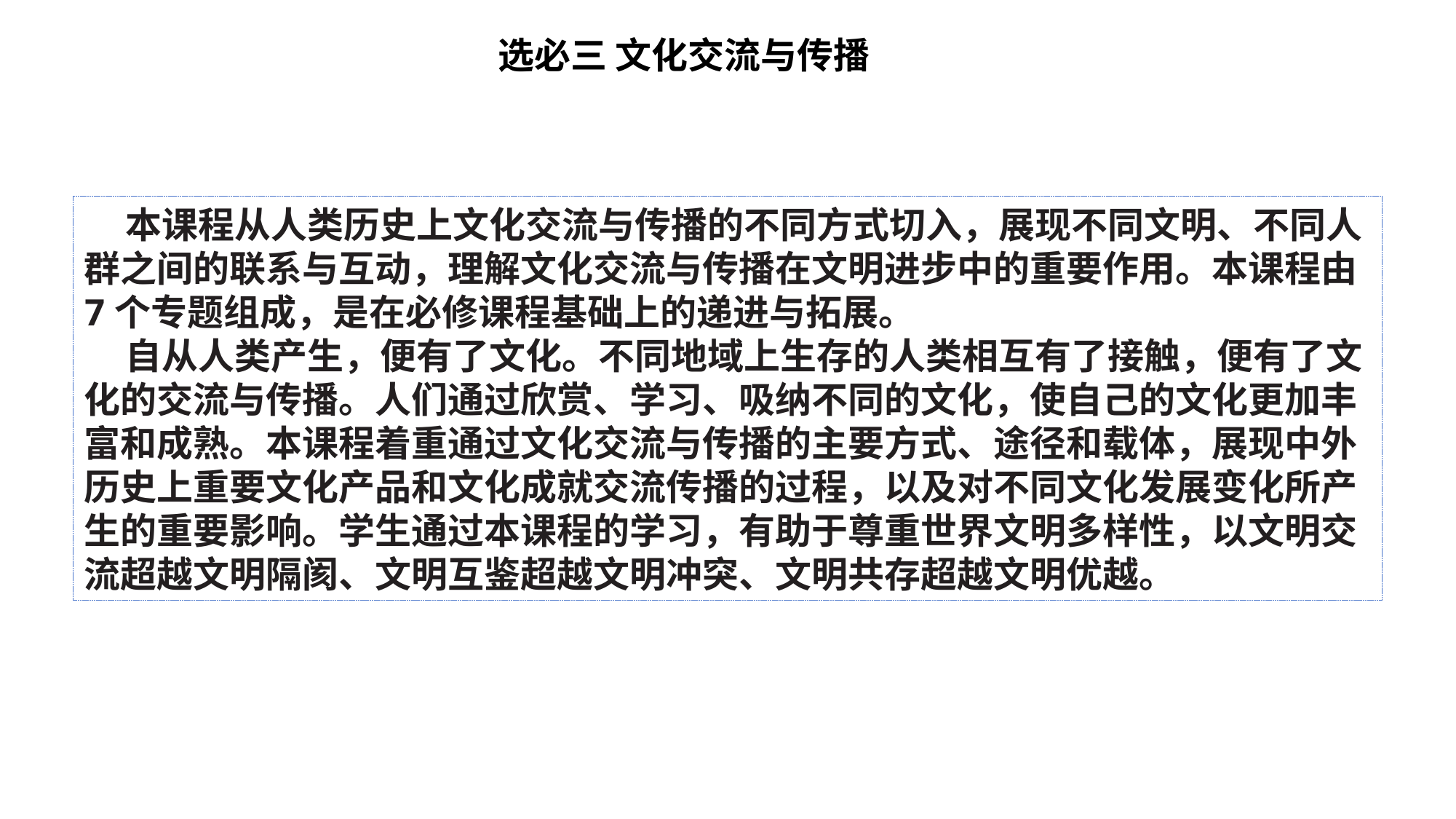

选必三 文化交流与传播
    本课程从人类历史上文化交流与传播的不同方式切入，展现不同文明、不同人群之间的联系与互动，理解文化交流与传播在文明进步中的重要作用。本课程由7个专题组成，是在必修课程基础上的递进与拓展。
    自从人类产生，便有了文化。不同地域上生存的人类相互有了接触，便有了文化的交流与传播。人们通过欣赏、学习、吸纳不同的文化，使自己的文化更加丰富和成熟。本课程着重通过文化交流与传播的主要方式、途径和载体，展现中外历史上重要文化产品和文化成就交流传播的过程，以及对不同文化发展变化所产生的重要影响。学生通过本课程的学习，有助于尊重世界文明多样性，以文明交流超越文明隔阂、文明互鉴超越文明冲突、文明共存超越文明优越。